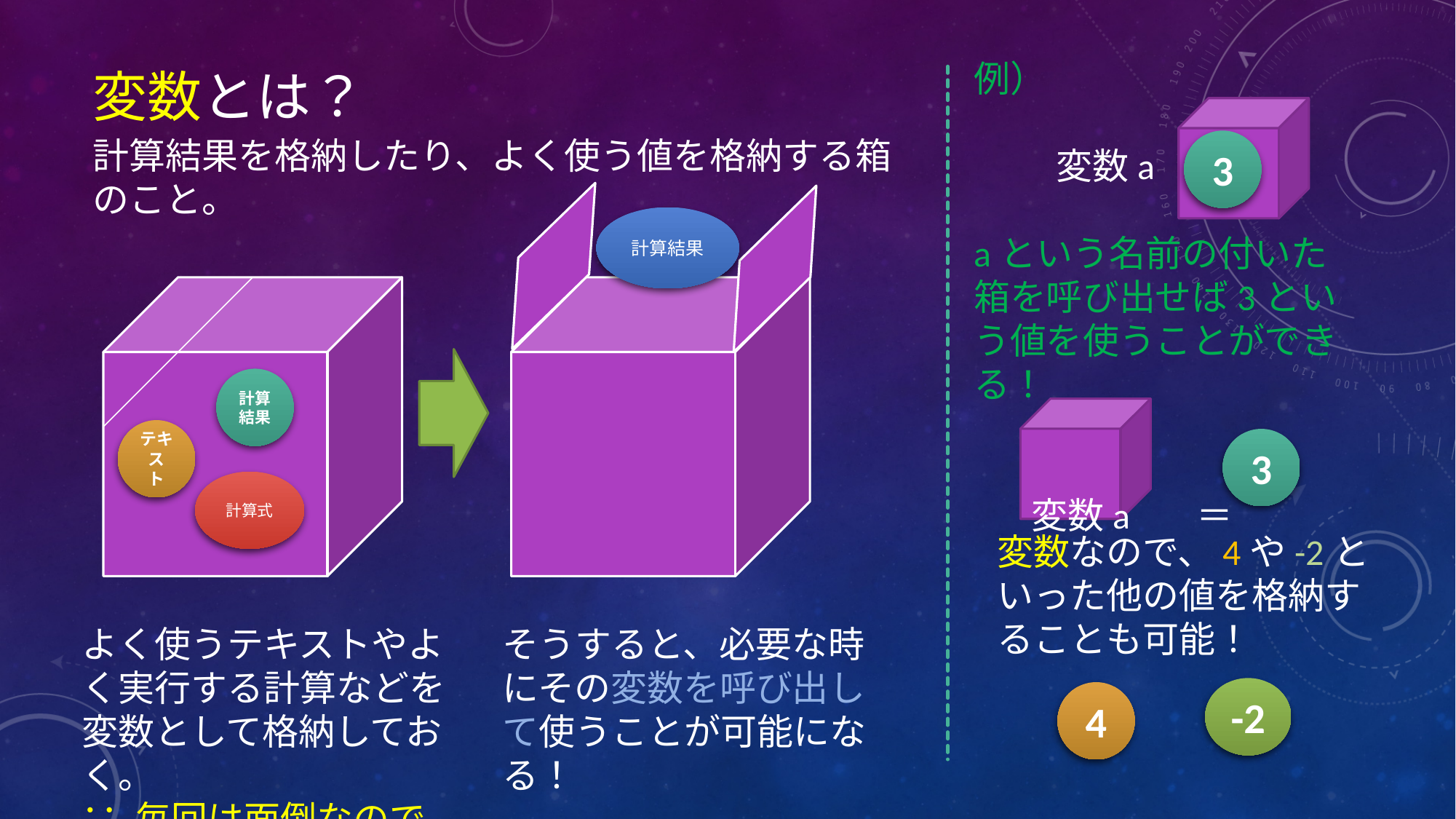

# 変数とは？
例）

         変数a

aという名前の付いた箱を呼び出せば3という値を使うことができる！

      変数a       ＝

計算結果を格納したり、よく使う値を格納する箱のこと。
3
計算結果

計算結果

テキスト
3
計算式
変数なので、4や-2といった他の値を格納することも可能！
よく使うテキストやよく実行する計算などを変数として格納しておく。
∵ 毎回は面倒なので
そうすると、必要な時にその変数を呼び出して使うことが可能になる！
-2
4